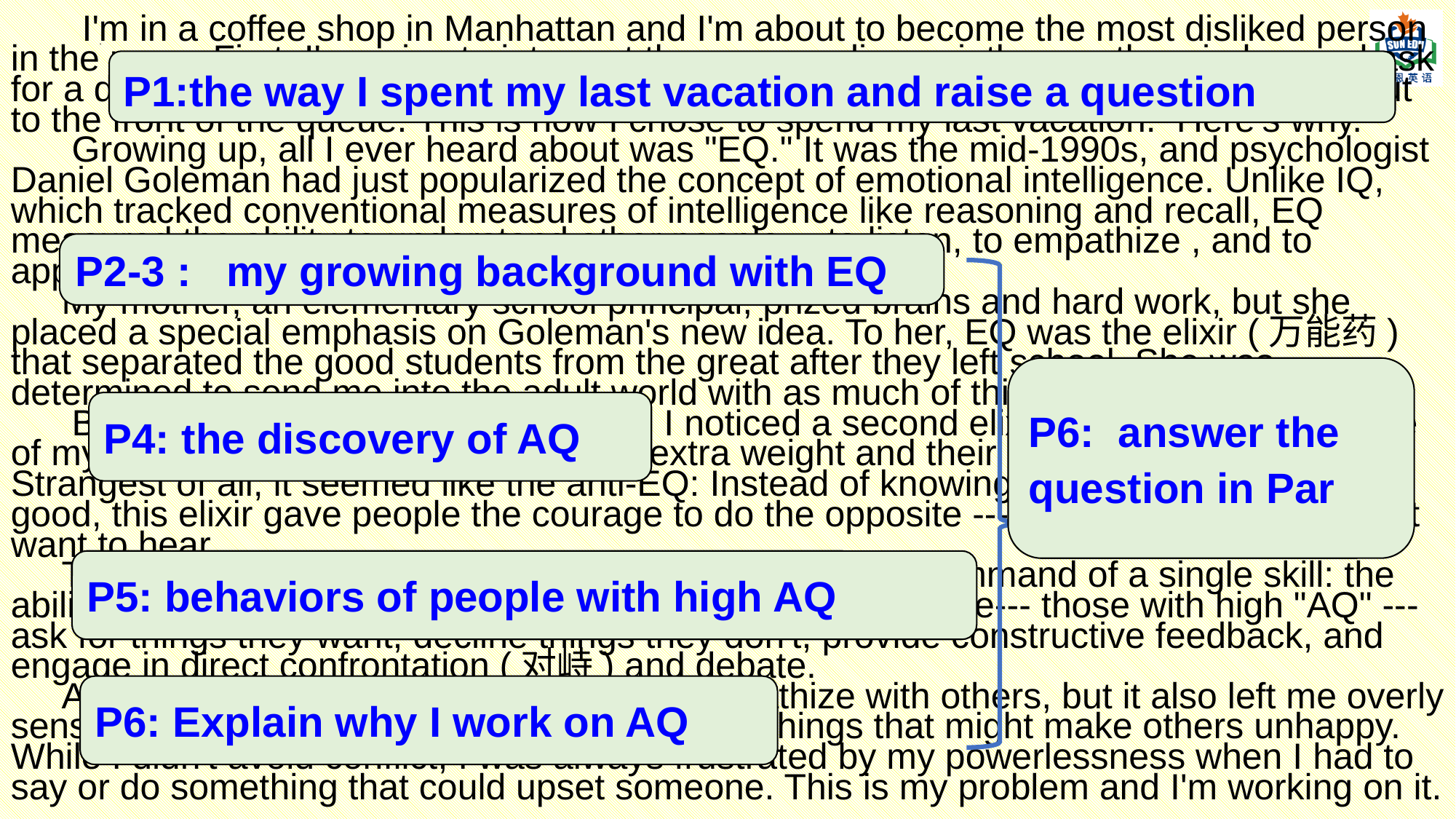

I'm in a coffee shop in Manhattan and I'm about to become the most disliked person in the room. First, I'm going to interrupt the man reading quietly near the window and ask for a drink of his latte. Next, I'm going to ask the line of people waiting to pay if I can cut to the front of the queue. This is how I chose to spend my last vacation.  Here's why.
      Growing up, all I ever heard about was "EQ." It was the mid-1990s, and psychologist Daniel Goleman had just popularized the concept of emotional intelligence. Unlike IQ, which tracked conventional measures of intelligence like reasoning and recall, EQ measured the ability to understand other people ---to listen, to empathize , and to appreciate.
     My mother, an elementary school principal, prized brains and hard work, but she placed a special emphasis on Goleman's new idea. To her, EQ was the elixir (万能药) that separated the good students from the great after they left school. She was determined to send me into the adult world with as much of this elixir as possible.
      But when I finally began my first job, I noticed a second elixir in the pockets of some of my colleagues. It gave their opinions extra weight and their decisions added impact. Strangest of all, it seemed like the anti-EQ: Instead of knowing how to make others feel good, this elixir gave people the courage to do the opposite ---to say things others didn't want to hear.
     This was assertiveness (魄力). It boiled down to the command of a single skill: the ability to have uncomfortable conversations. Assertive people--- those with high "AQ" --- ask for things they want, decline things they don't, provide constructive feedback, and engage in direct confrontation (对峙) and debate.
     A lifetime improving my EQ helped me empathize with others, but it also left me overly sensitive to situations where I had to say or do things that might make others unhappy. While I didn't avoid conflict, I was always frustrated by my powerlessness when I had to say or do something that could upset someone. This is my problem and I'm working on it.
P1:the way I spent my last vacation and raise a question

P2-3 :   my growing background with EQ

P6:  answer the question in Par

P4: the discovery of AQ

P5: behaviors of people with high AQ

P6: Explain why I work on AQ